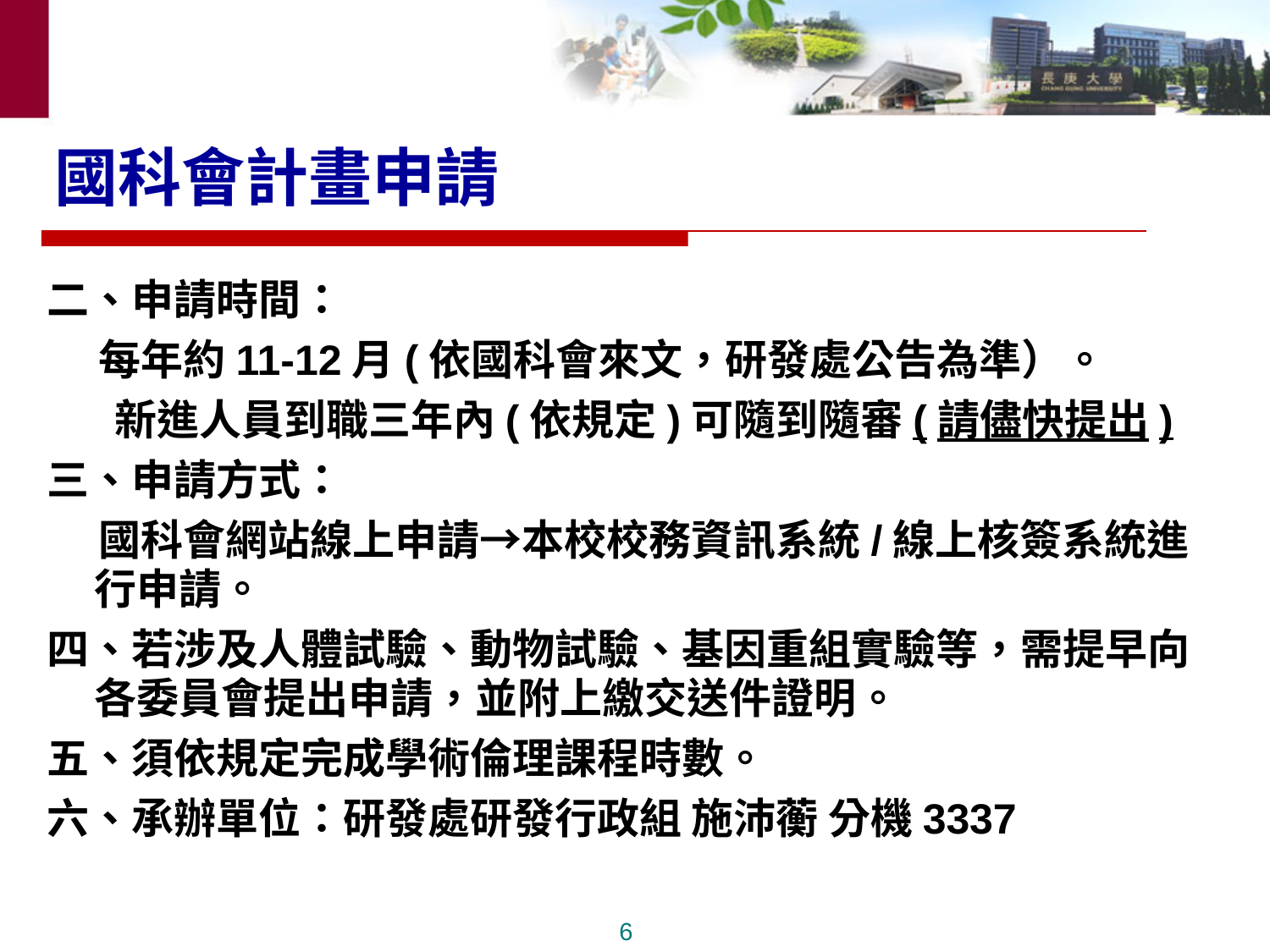

# 國科會計畫申請
二、申請時間：
　 每年約11-12月(依國科會來文，研發處公告為準）。
	 新進人員到職三年內(依規定)可隨到隨審(請儘快提出)
三、申請方式：
　 國科會網站線上申請→本校校務資訊系統/線上核簽系統進行申請。
四、若涉及人體試驗、動物試驗、基因重組實驗等，需提早向各委員會提出申請，並附上繳交送件證明。
五、須依規定完成學術倫理課程時數。
六、承辦單位：研發處研發行政組 施沛蘅 分機3337
6